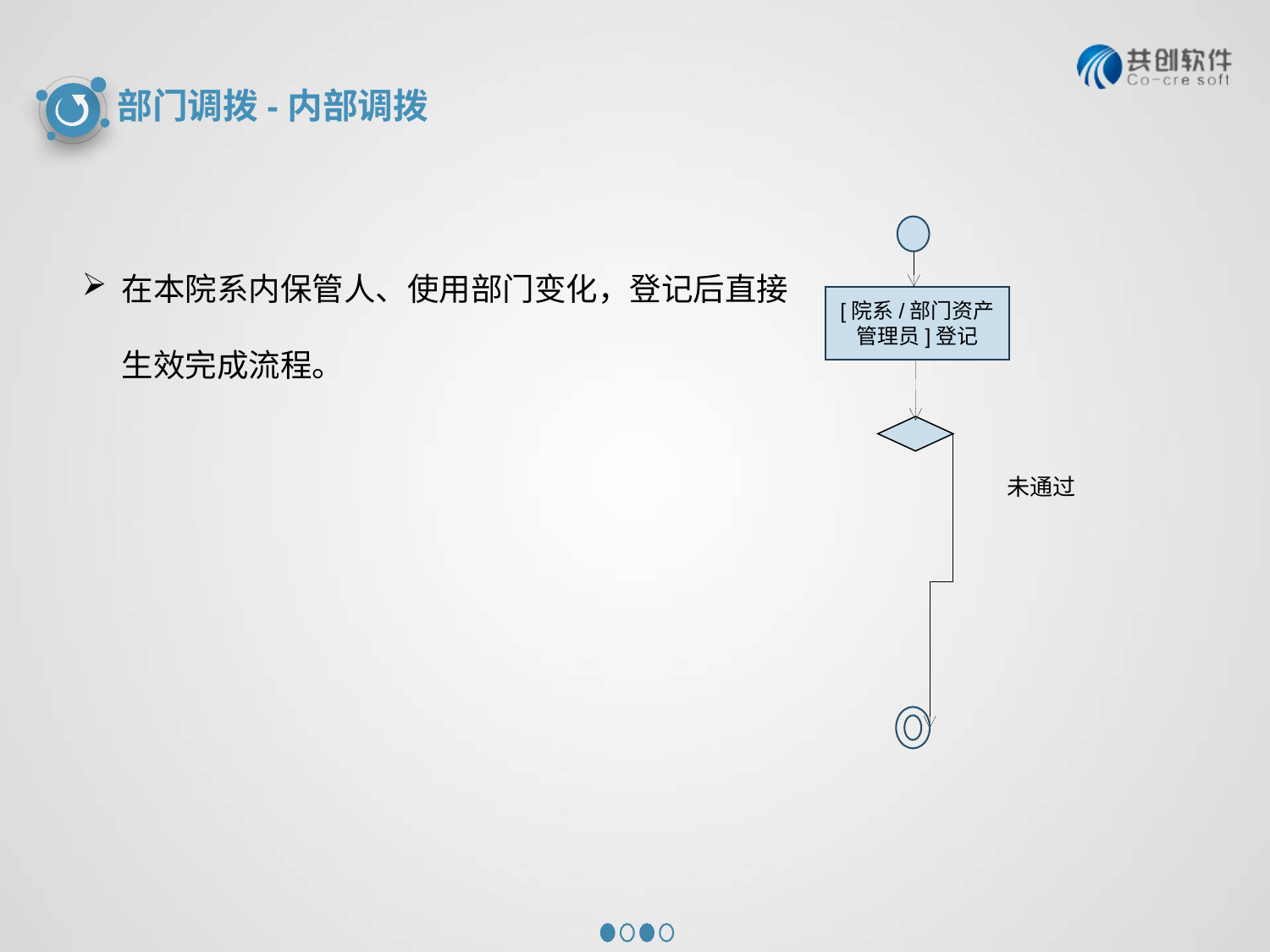

部门调拨-内部调拨

[院系/部门资产管理员]登记

未通过
在本院系内保管人、使用部门变化，登记后直接生效完成流程。